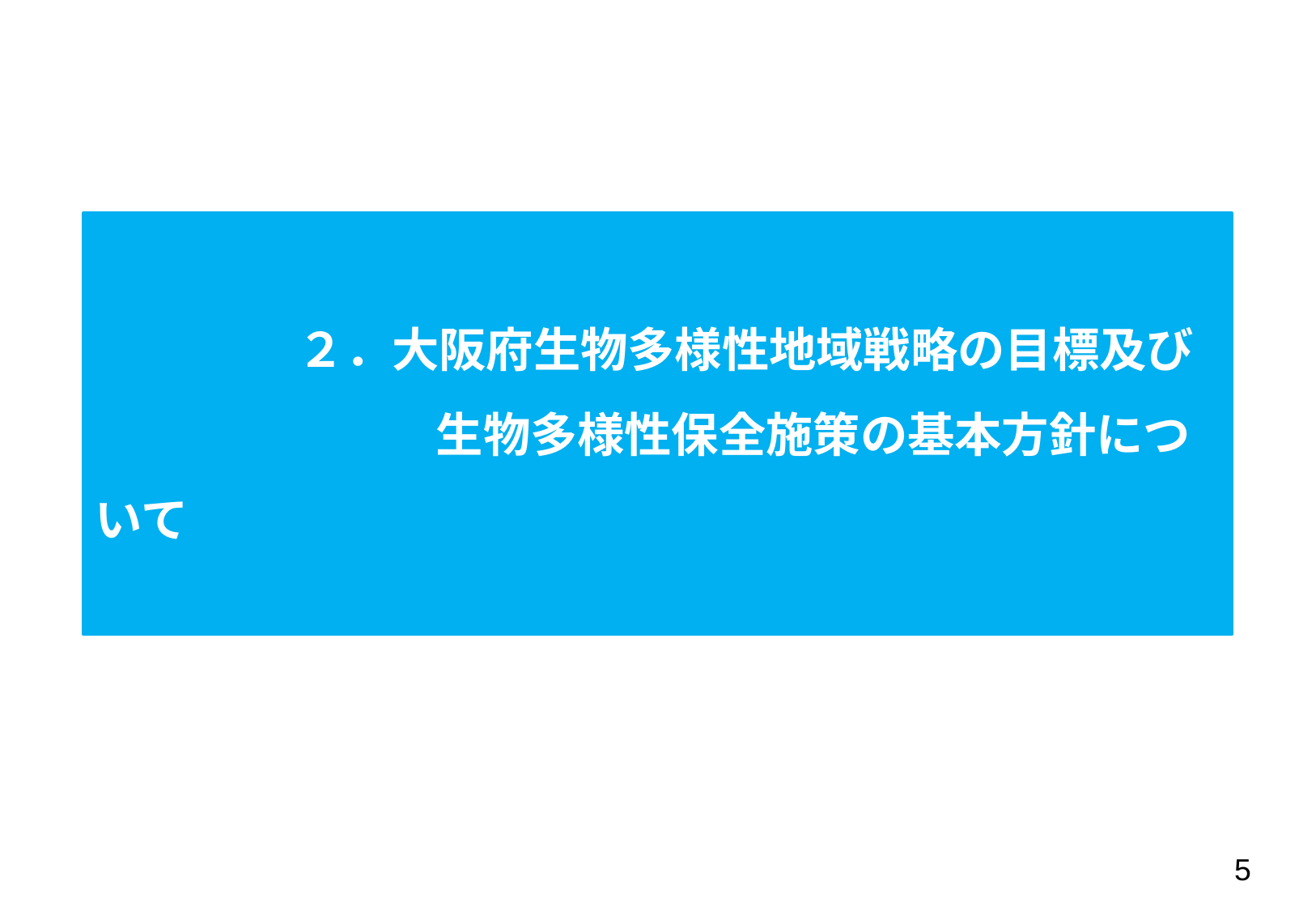

２．大阪府生物多様性地域戦略の目標及び
　　　 　　　　生物多様性保全施策の基本方針について

5